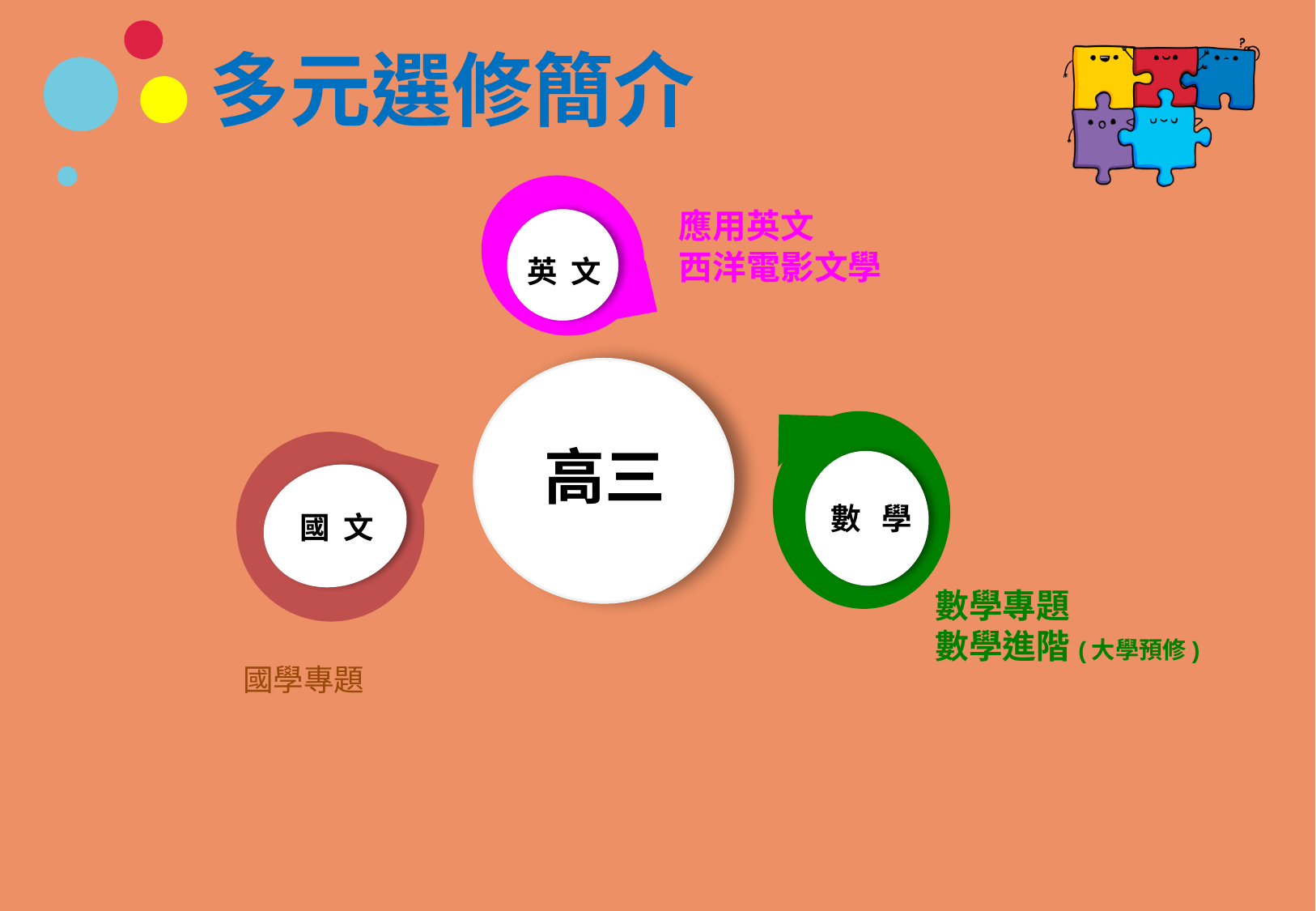

# 多元選修簡介

應用英文
西洋電影文學
英  文

數   學
國  文
數學專題
數學進階(大學預修)
國學專題

高三